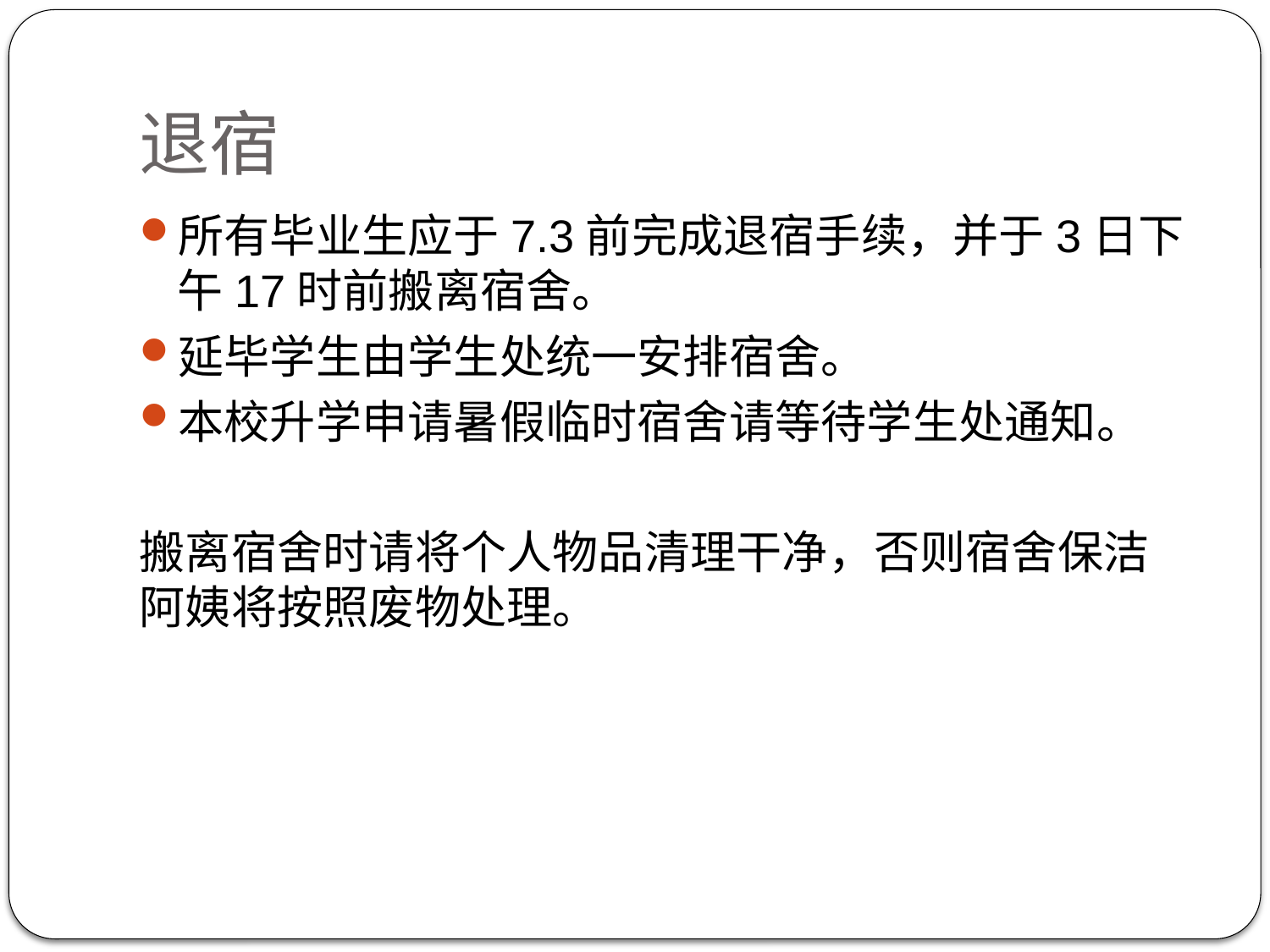

# 退宿
所有毕业生应于7.3前完成退宿手续，并于3日下午17时前搬离宿舍。
延毕学生由学生处统一安排宿舍。
本校升学申请暑假临时宿舍请等待学生处通知。

搬离宿舍时请将个人物品清理干净，否则宿舍保洁阿姨将按照废物处理。